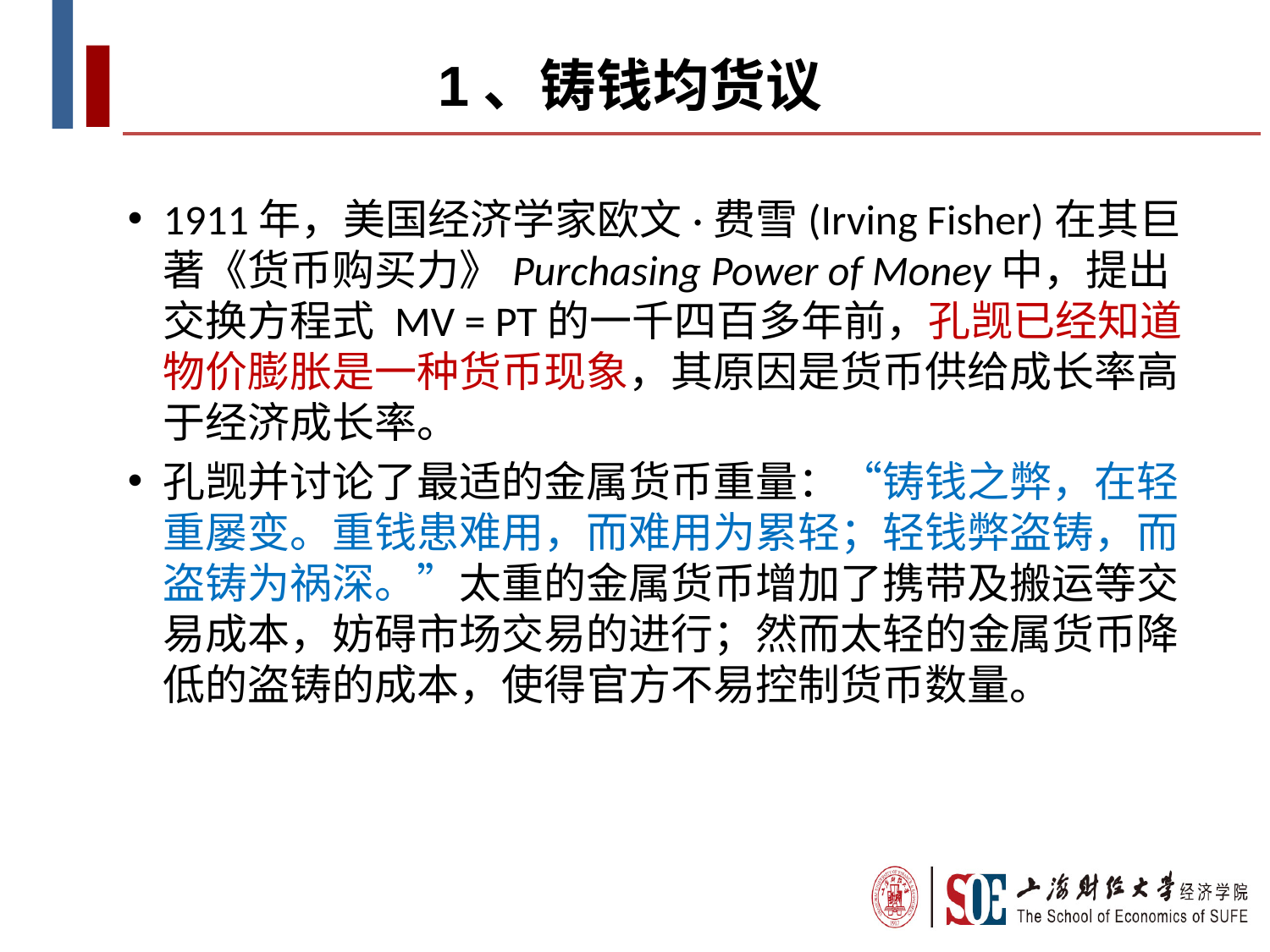

1、铸钱均货议
1911年，美国经济学家欧文·费雪(Irving Fisher)在其巨著《货币购买力》Purchasing Power of Money中，提出交换方程式 MV = PT的一千四百多年前，孔觊已经知道物价膨胀是一种货币现象，其原因是货币供给成长率高于经济成长率。
孔觊并讨论了最适的金属货币重量：“铸钱之弊，在轻重屡变。重钱患难用，而难用为累轻；轻钱弊盗铸，而盗铸为祸深。”太重的金属货币增加了携带及搬运等交易成本，妨碍市场交易的进行；然而太轻的金属货币降低的盗铸的成本，使得官方不易控制货币数量。